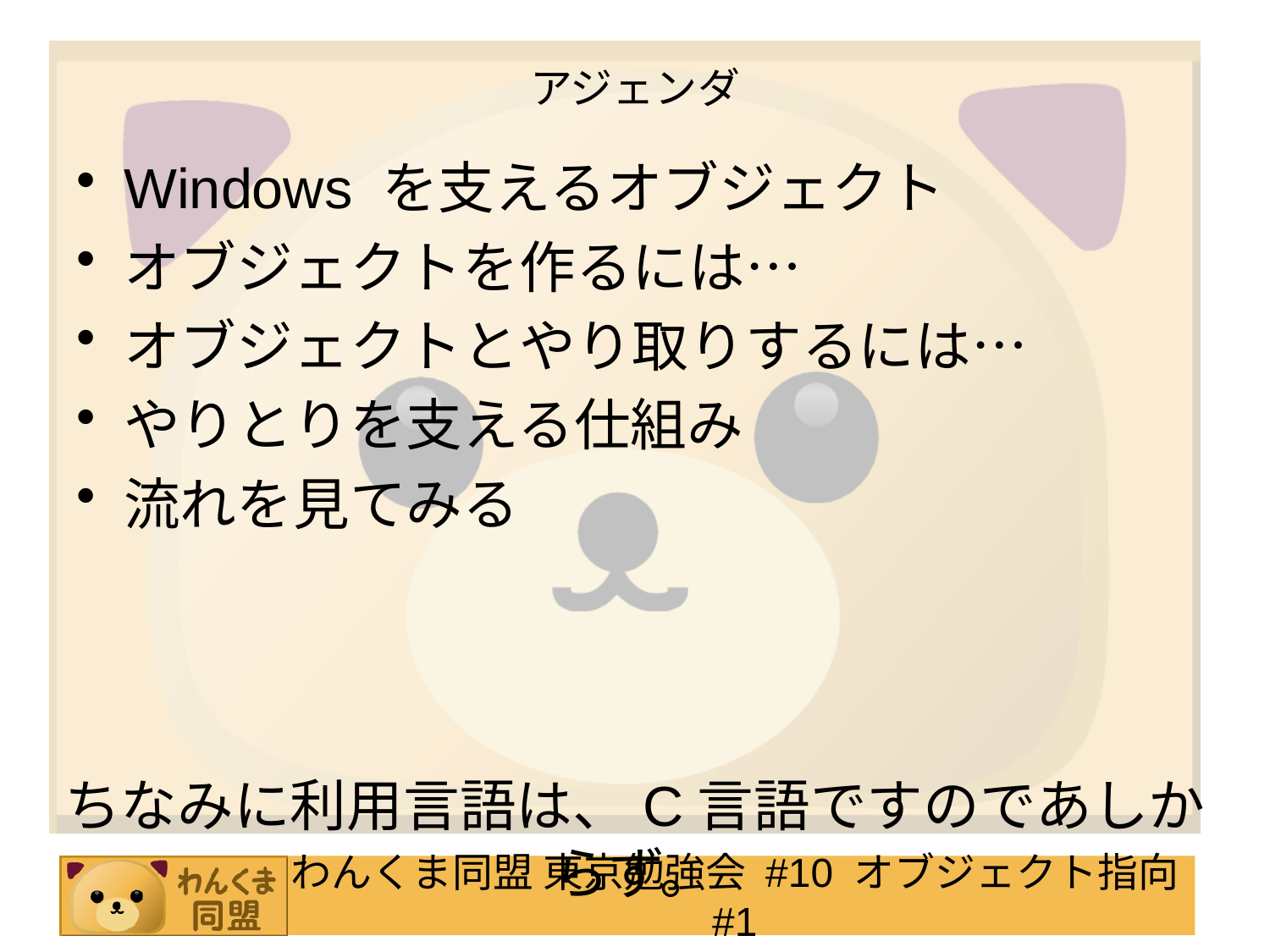

# アジェンダ
Windows を支えるオブジェクト
オブジェクトを作るには…
オブジェクトとやり取りするには…
やりとりを支える仕組み
流れを見てみる
ちなみに利用言語は、C言語ですのであしからず。